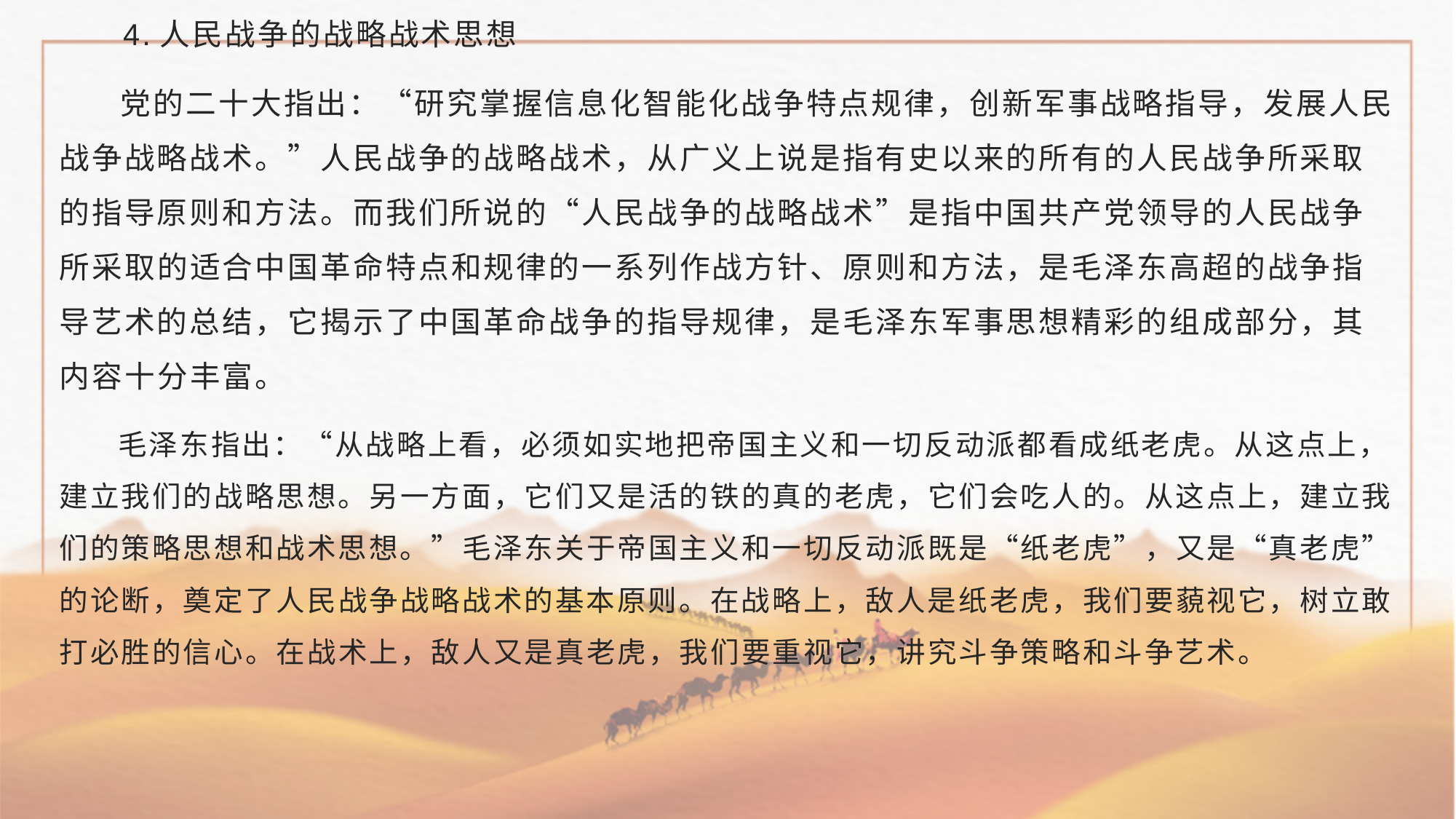

4.人民战争的战略战术思想
      党的二十大指出：“研究掌握信息化智能化战争特点规律，创新军事战略指导，发展人民战争战略战术。”人民战争的战略战术，从广义上说是指有史以来的所有的人民战争所采取的指导原则和方法。而我们所说的“人民战争的战略战术”是指中国共产党领导的人民战争所采取的适合中国革命特点和规律的一系列作战方针、原则和方法，是毛泽东高超的战争指导艺术的总结，它揭示了中国革命战争的指导规律，是毛泽东军事思想精彩的组成部分，其内容十分丰富。
      毛泽东指出：“从战略上看，必须如实地把帝国主义和一切反动派都看成纸老虎。从这点上，建立我们的战略思想。另一方面，它们又是活的铁的真的老虎，它们会吃人的。从这点上，建立我们的策略思想和战术思想。”毛泽东关于帝国主义和一切反动派既是“纸老虎”，又是“真老虎”的论断，奠定了人民战争战略战术的基本原则。在战略上，敌人是纸老虎，我们要藐视它，树立敢打必胜的信心。在战术上，敌人又是真老虎，我们要重视它，讲究斗争策略和斗争艺术。